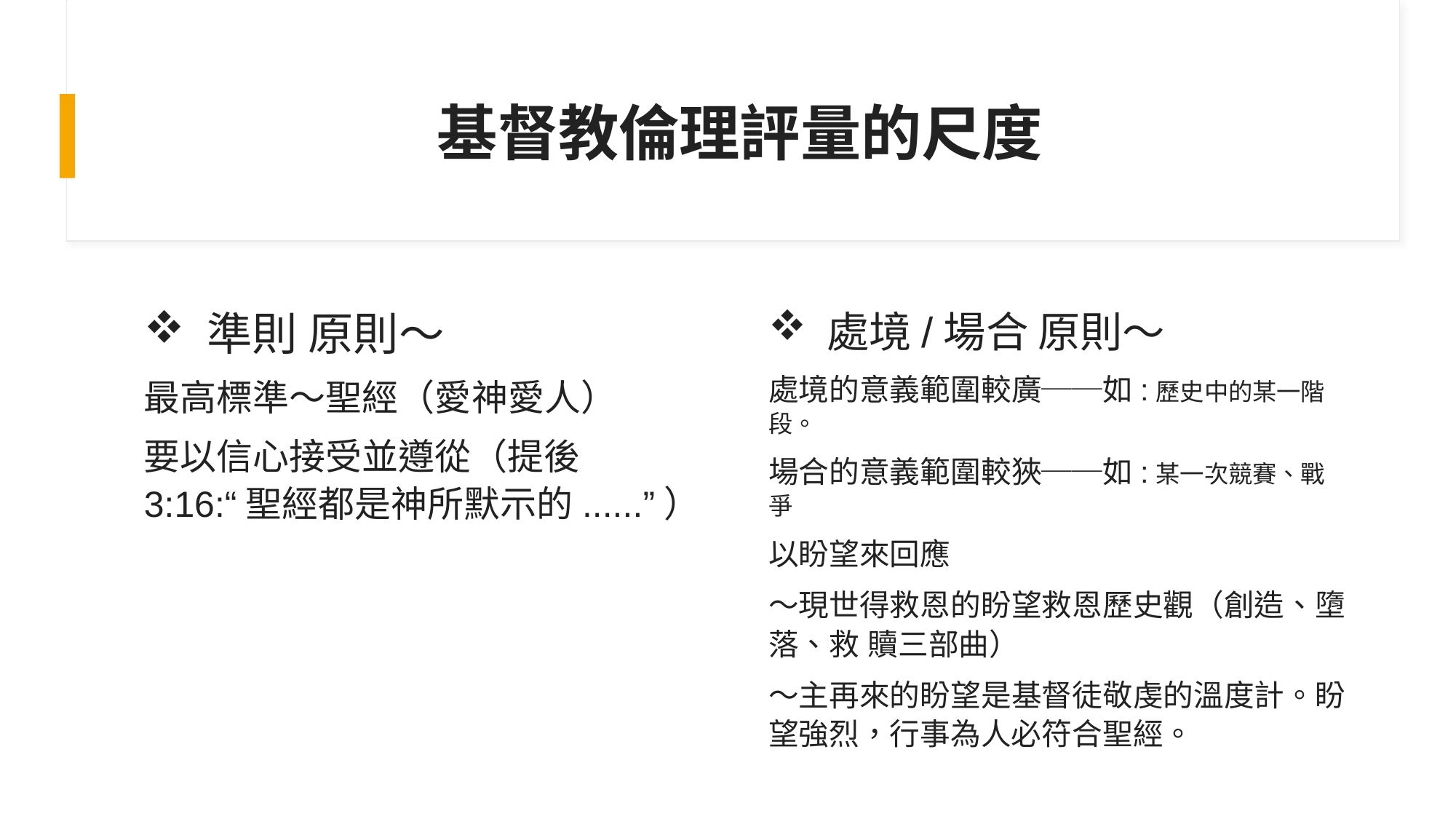

# 基督教倫理評量的尺度
 處境/場合 原則～
處境的意義範圍較廣──如:歷史中的某一階段。
場合的意義範圍較狹──如:某一次競賽、戰爭
以盼望來回應
～現世得救恩的盼望救恩歷史觀（創造、墮落、救 贖三部曲）
～主再來的盼望是基督徒敬虔的溫度計。盼望強烈，行事為人必符合聖經。
 準則 原則～
最高標準～聖經（愛神愛人）
要以信心接受並遵從（提後3:16:“聖經都是神所默示的......”）